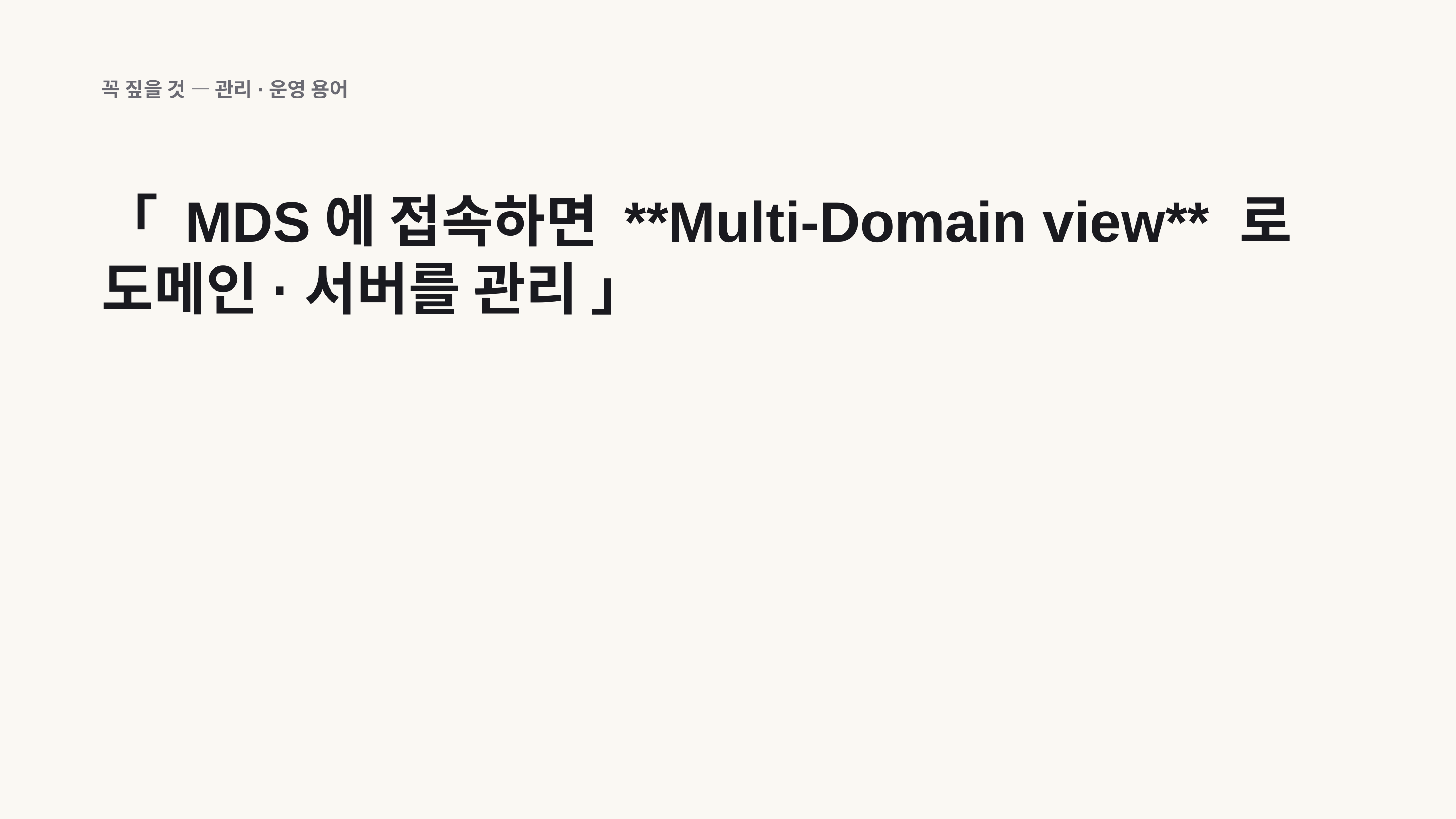

꼭 짚을 것 — 관리·운영 용어
「 MDS에 접속하면 **Multi-Domain view** 로 도메인·서버를 관리 」